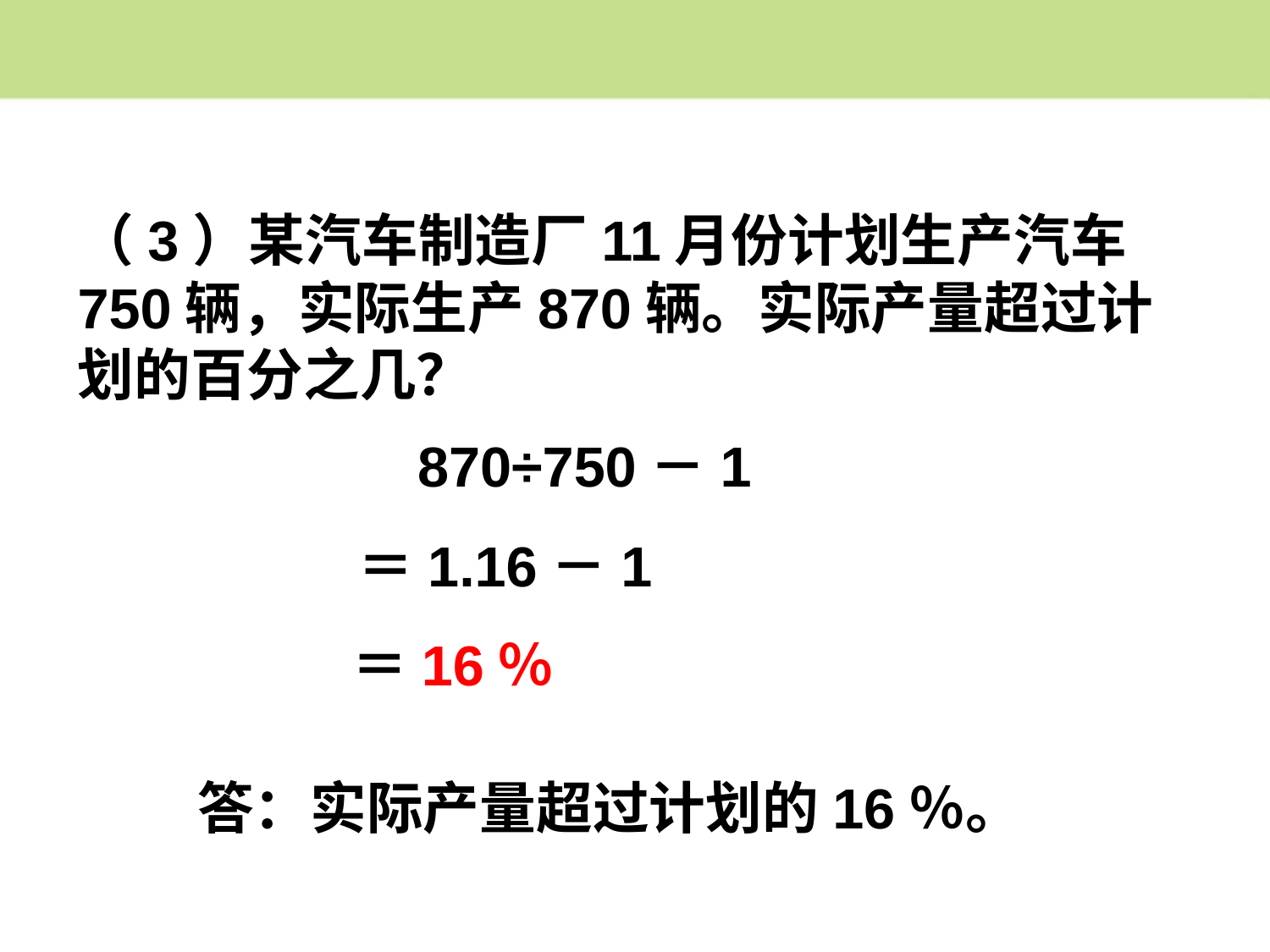

（3）某汽车制造厂11月份计划生产汽车750辆，实际生产870辆。实际产量超过计划的百分之几？
870÷750－1
＝1.16－1
＝16％
答：实际产量超过计划的16％。